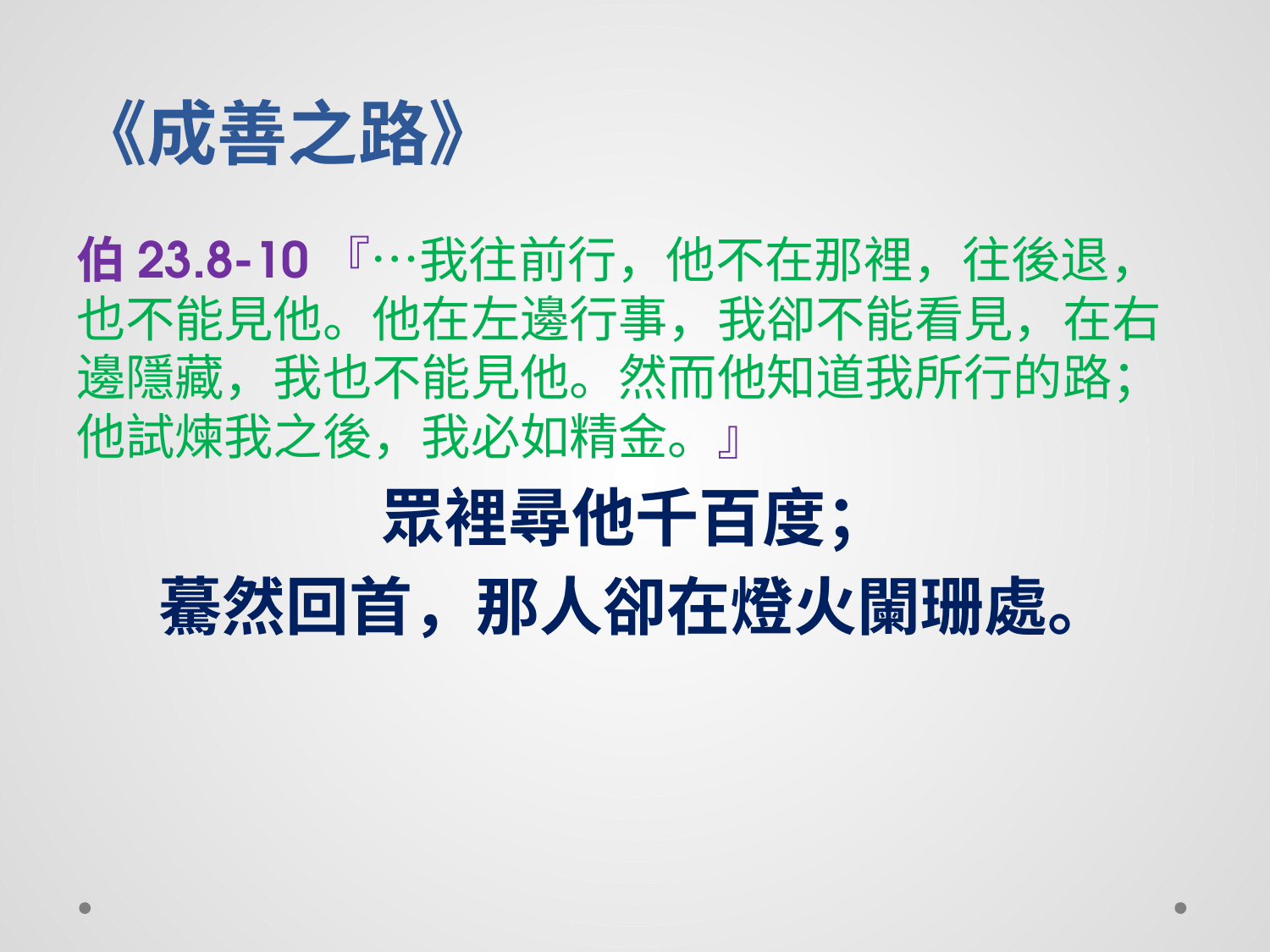

# 《成善之路》
伯23.8-10『…我往前行，他不在那裡，往後退，也不能見他。他在左邊行事，我卻不能看見，在右邊隱藏，我也不能見他。然而他知道我所行的路；他試煉我之後，我必如精金。』
眾裡尋他千百度；
驀然回首，那人卻在燈火闌珊處。